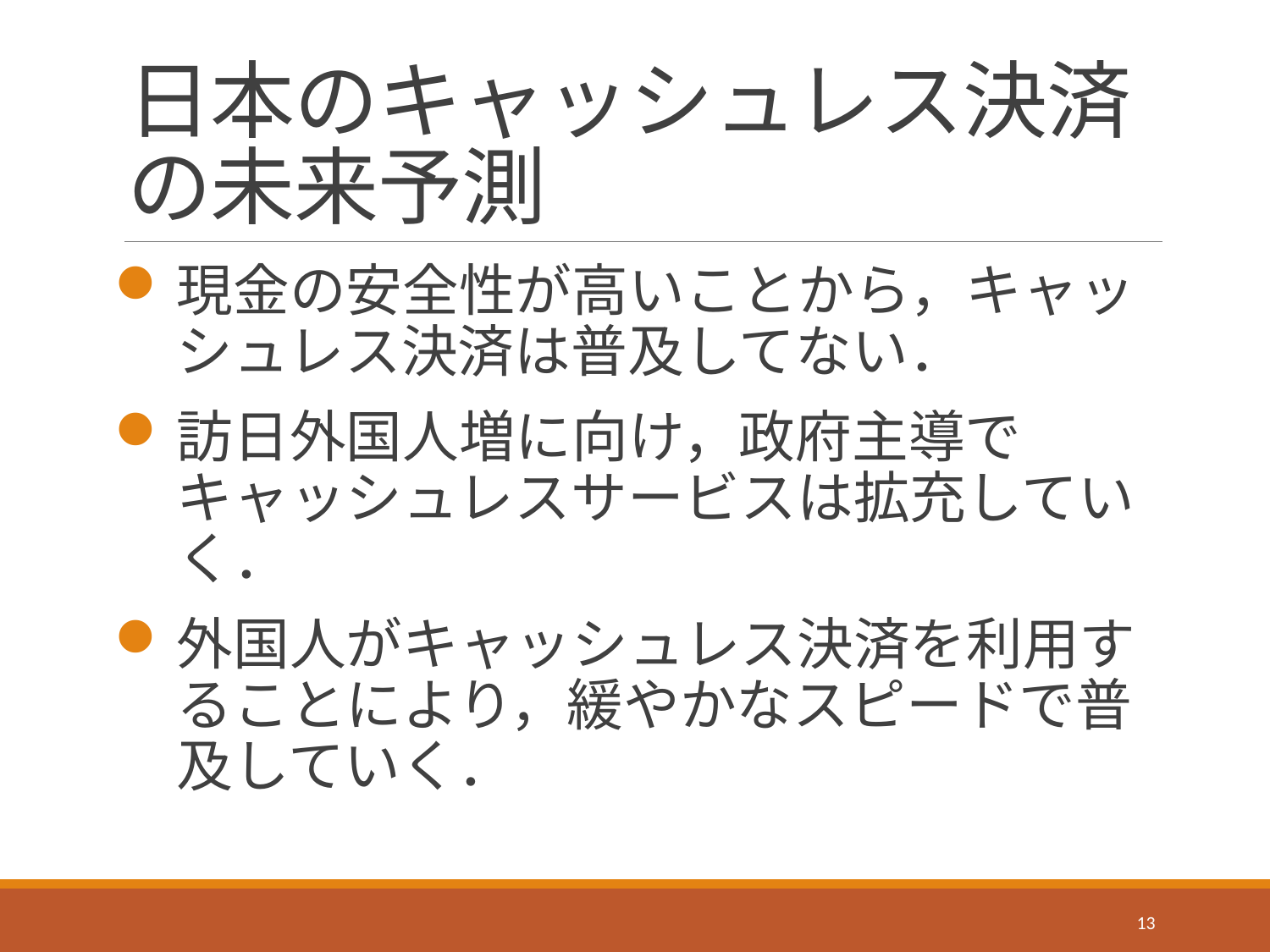

# 日本のキャッシュレス決済の未来予測
現金の安全性が高いことから，キャッシュレス決済は普及してない．
訪日外国人増に向け，政府主導でキャッシュレスサービスは拡充していく．
外国人がキャッシュレス決済を利用することにより，緩やかなスピードで普及していく．
13